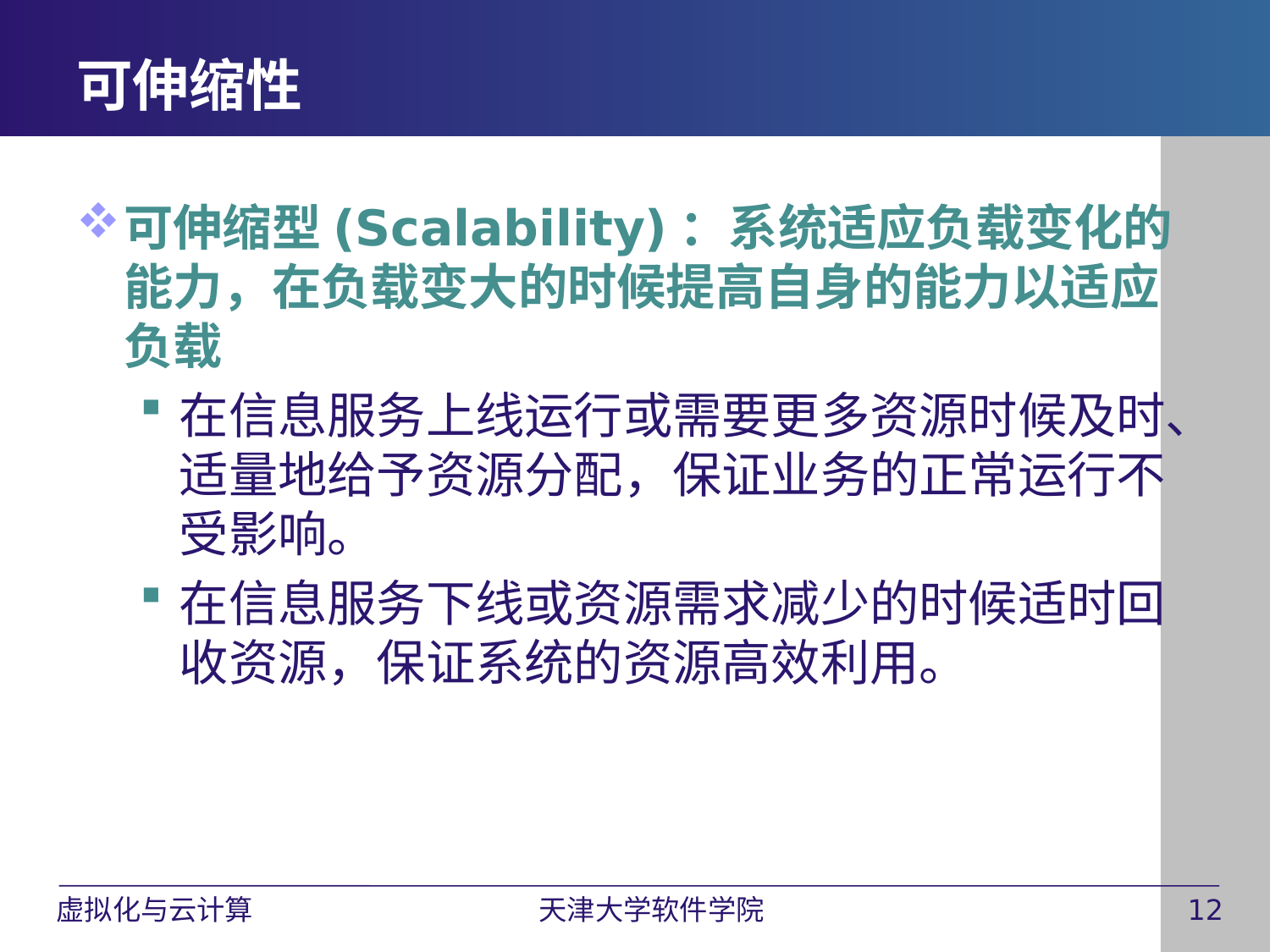

# 可伸缩性
可伸缩型(Scalability)：系统适应负载变化的能力，在负载变大的时候提高自身的能力以适应负载
在信息服务上线运行或需要更多资源时候及时、适量地给予资源分配，保证业务的正常运行不受影响。
在信息服务下线或资源需求减少的时候适时回收资源，保证系统的资源高效利用。